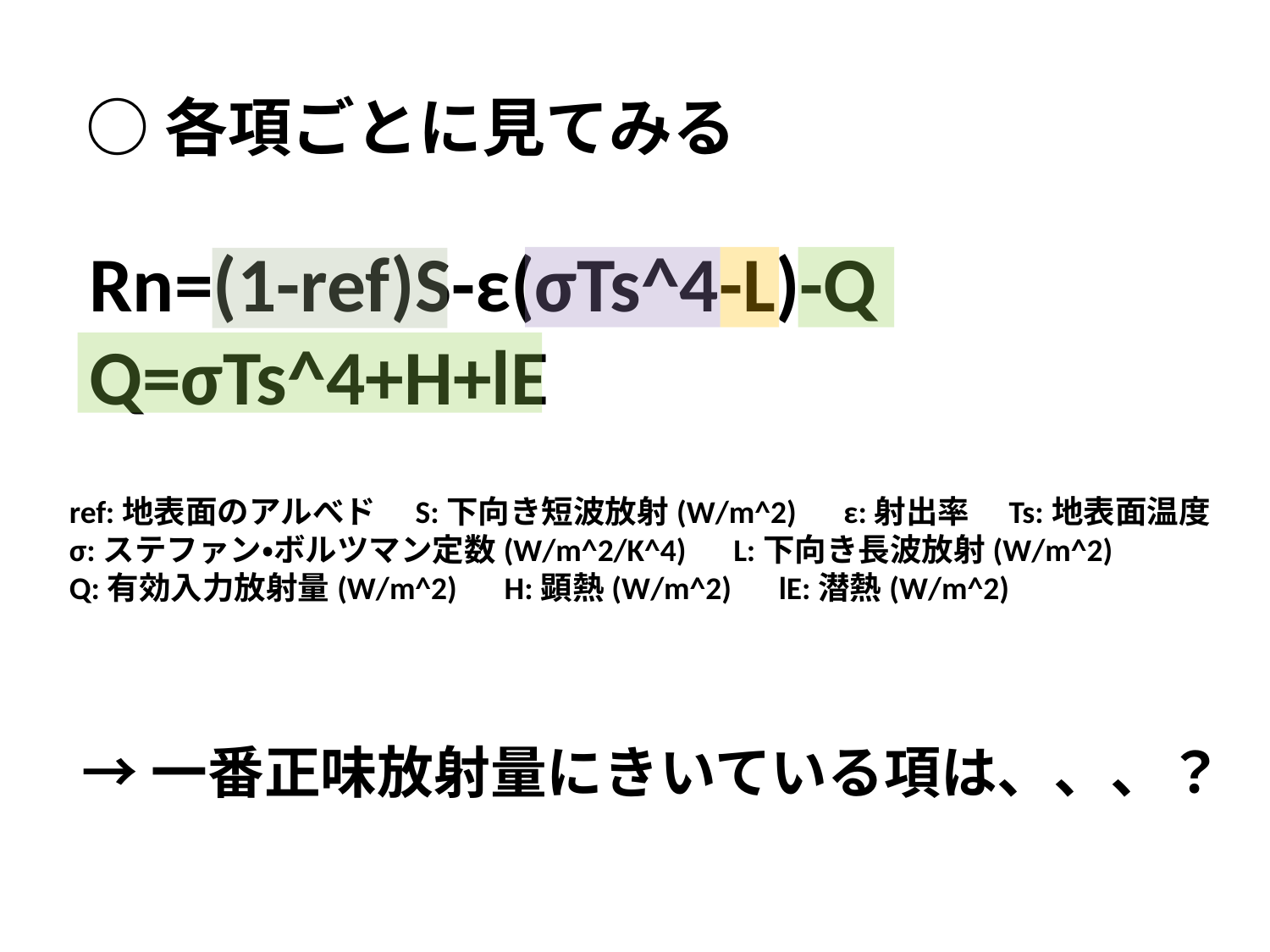

○各項ごとに見てみる
Rn=(1-ref)S-ε(σTs^4-L)-Q
Q=σTs^4+H+lE

ref:地表面のアルべド　S:下向き短波放射(W/m^2)　ε:射出率　Ts:地表面温度
σ:ステファン・ボルツマン定数(W/m^2/K^4)　L:下向き長波放射(W/m^2)
Q:有効入力放射量(W/m^2)　H:顕熱(W/m^2)　lE:潜熱(W/m^2)
→一番正味放射量にきいている項は、、、？